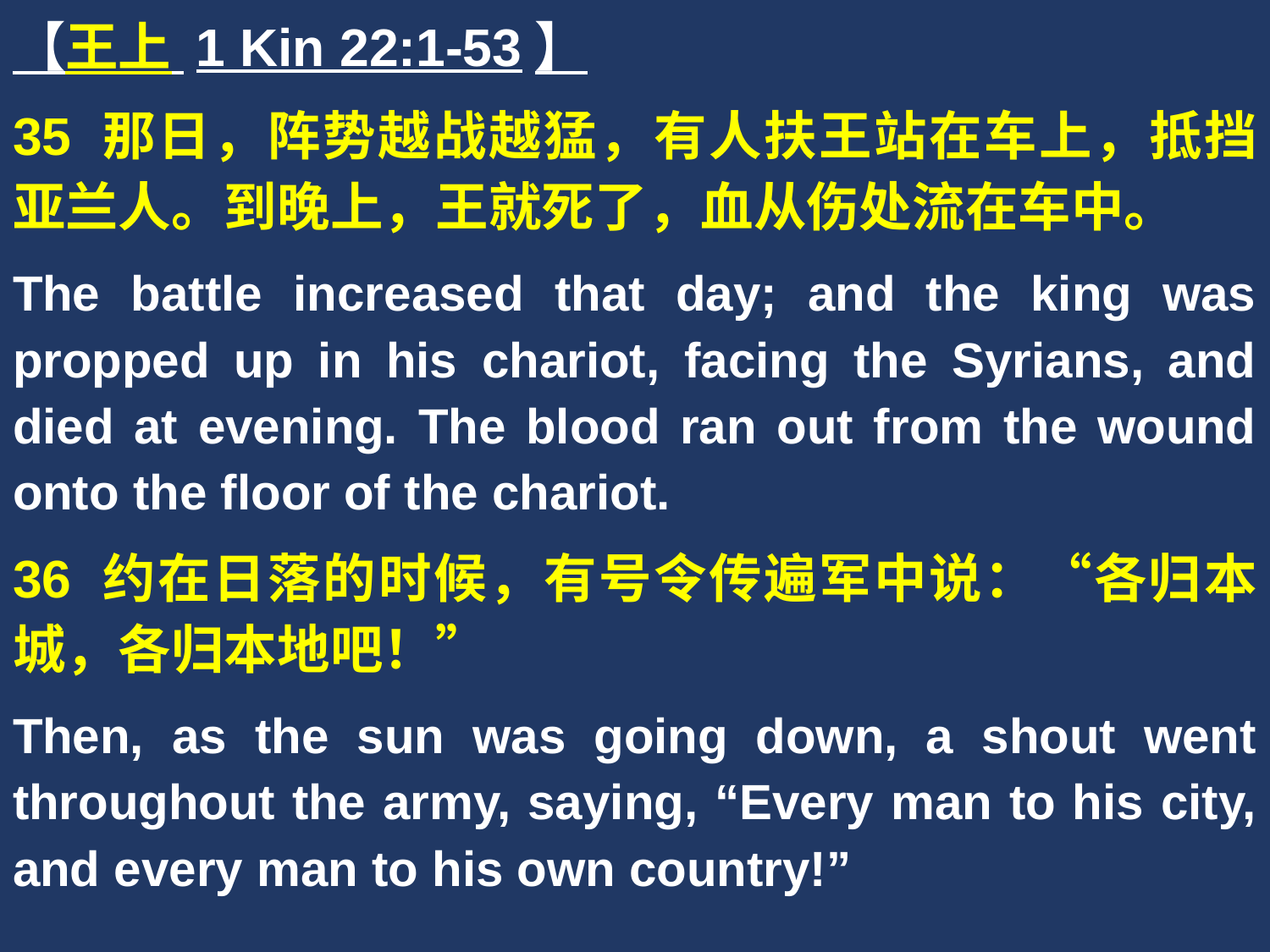

【王上 1 Kin 22:1-53】
35 那日，阵势越战越猛，有人扶王站在车上，抵挡亚兰人。到晚上，王就死了，血从伤处流在车中。
The battle increased that day; and the king was propped up in his chariot, facing the Syrians, and died at evening. The blood ran out from the wound onto the floor of the chariot.
36 约在日落的时候，有号令传遍军中说：“各归本城，各归本地吧！”
Then, as the sun was going down, a shout went throughout the army, saying, “Every man to his city, and every man to his own country!”